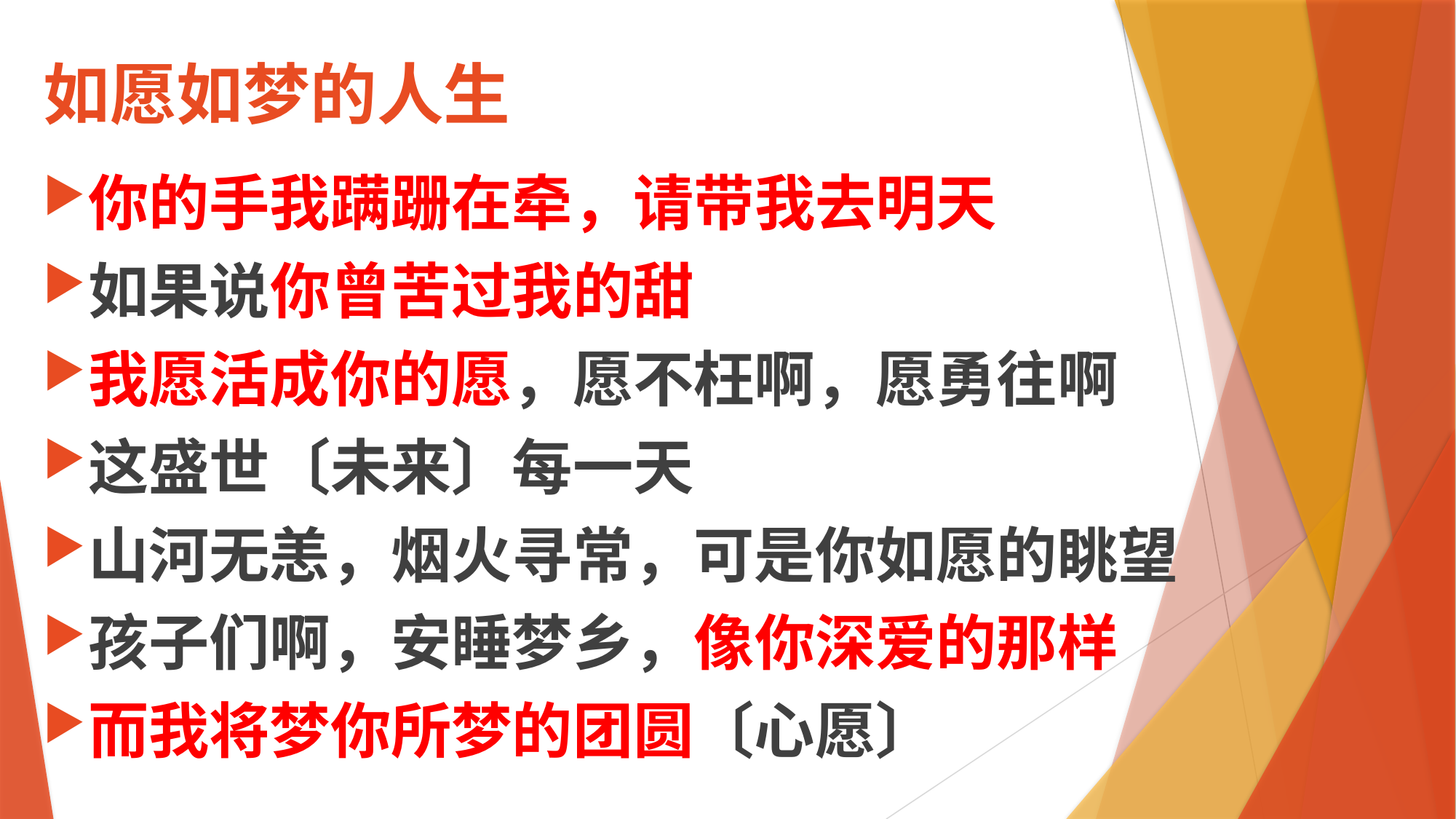

# 如愿如梦的人生
你的手我蹒跚在牵，请带我去明天
如果说你曾苦过我的甜
我愿活成你的愿，愿不枉啊，愿勇往啊
这盛世〔未来〕每一天
山河无恙，烟火寻常，可是你如愿的眺望
孩子们啊，安睡梦乡，像你深爱的那样
而我将梦你所梦的团圆〔心愿〕